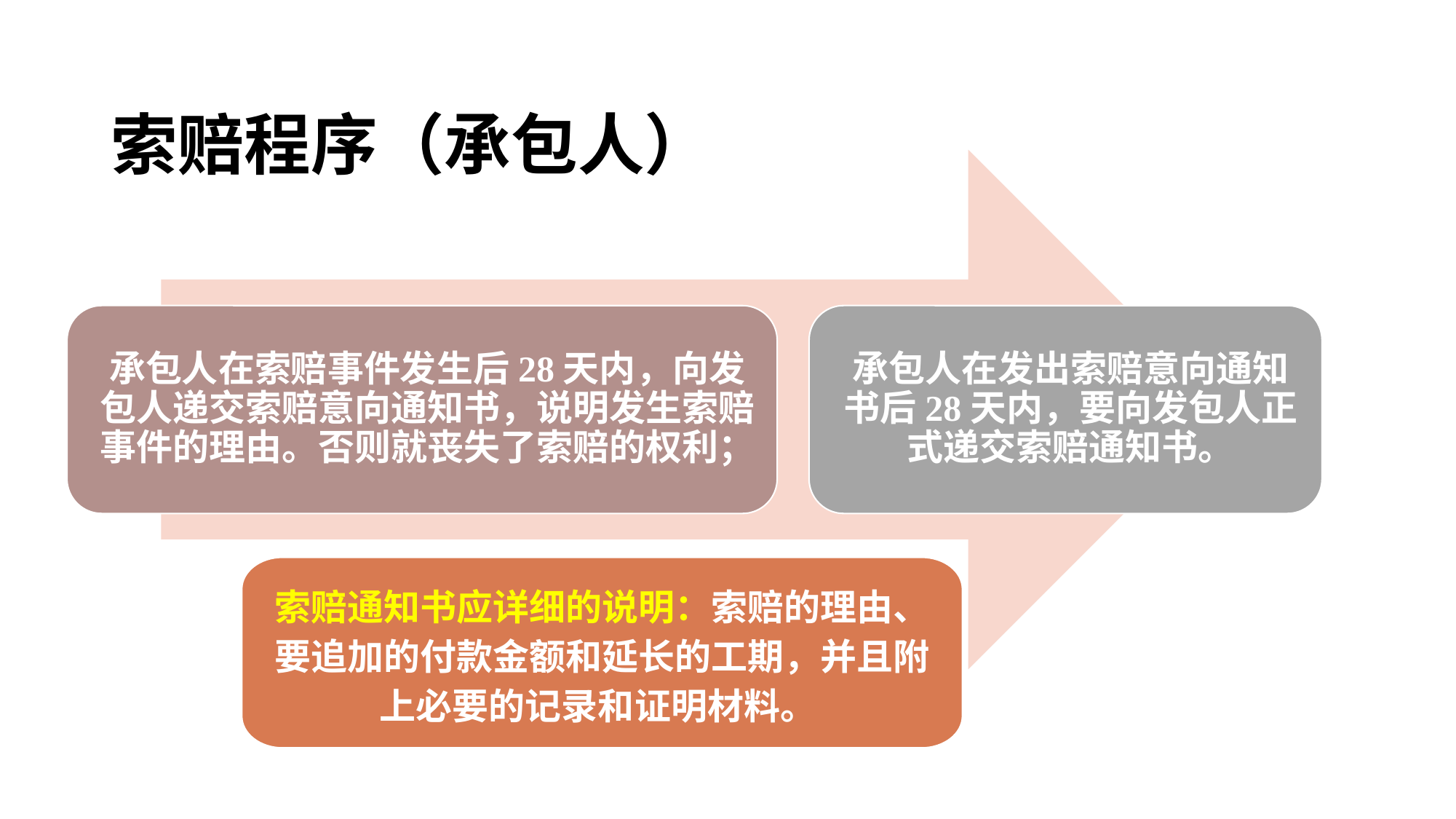

# 索赔程序（承包人）
承包人在索赔事件发生后28天内，向发包人递交索赔意向通知书，说明发生索赔事件的理由。否则就丧失了索赔的权利；
承包人在发出索赔意向通知书后28天内，要向发包人正式递交索赔通知书。
索赔通知书应详细的说明：索赔的理由、要追加的付款金额和延长的工期，并且附上必要的记录和证明材料。